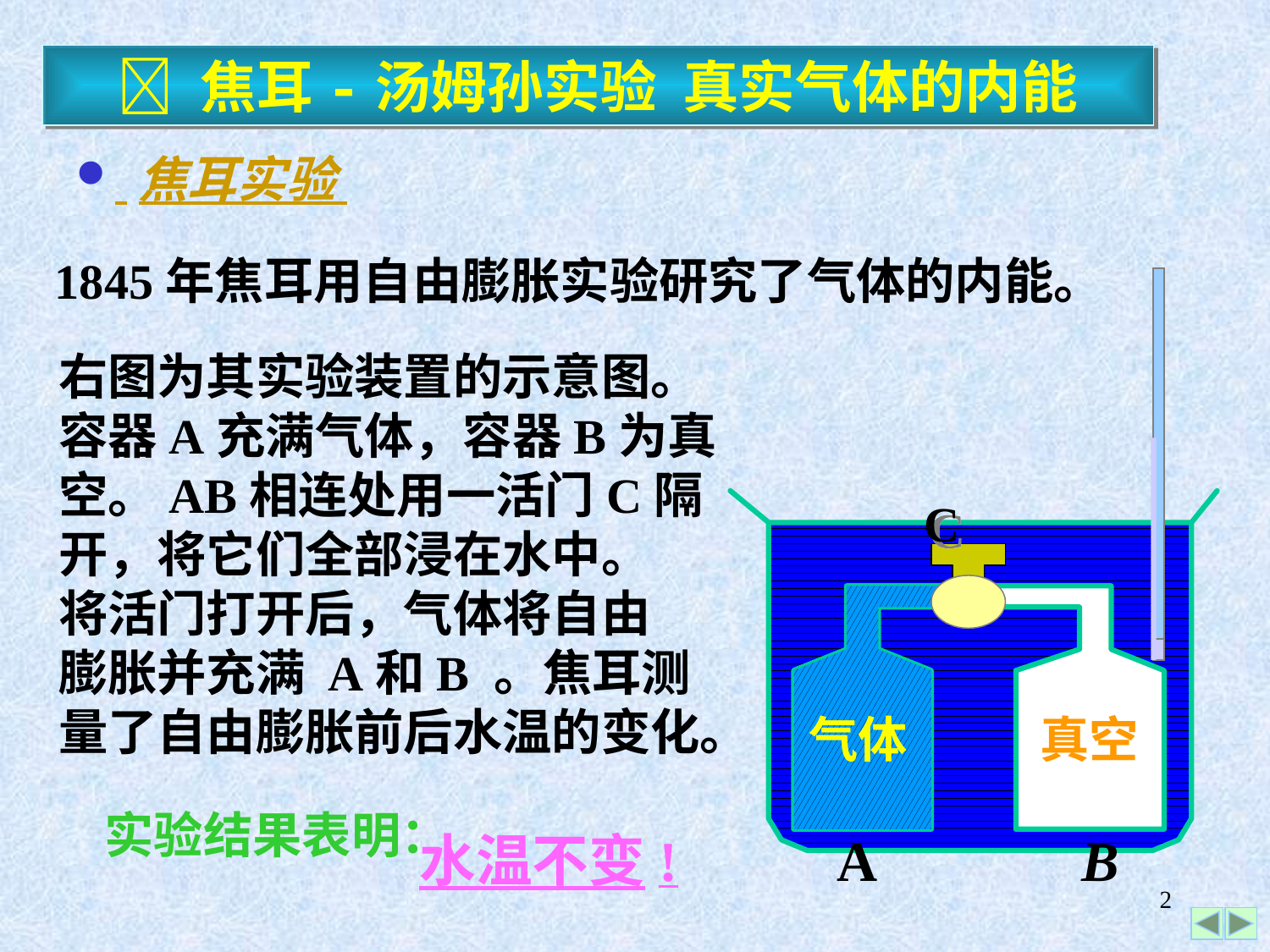

∗ 焦耳-汤姆孙实验  真实气体的内能
 焦耳实验
1845年焦耳用自由膨胀实验研究了气体的内能。

右图为其实验装置的示意图。
容器A充满气体，容器B为真
空。AB相连处用一活门C隔
开，将它们全部浸在水中。
将活门打开后，气体将自由
膨胀并充满 A和B 。焦耳测
量了自由膨胀前后水温的变化。
C

气体
真空
实验结果表明：
水温不变!
A
B
2